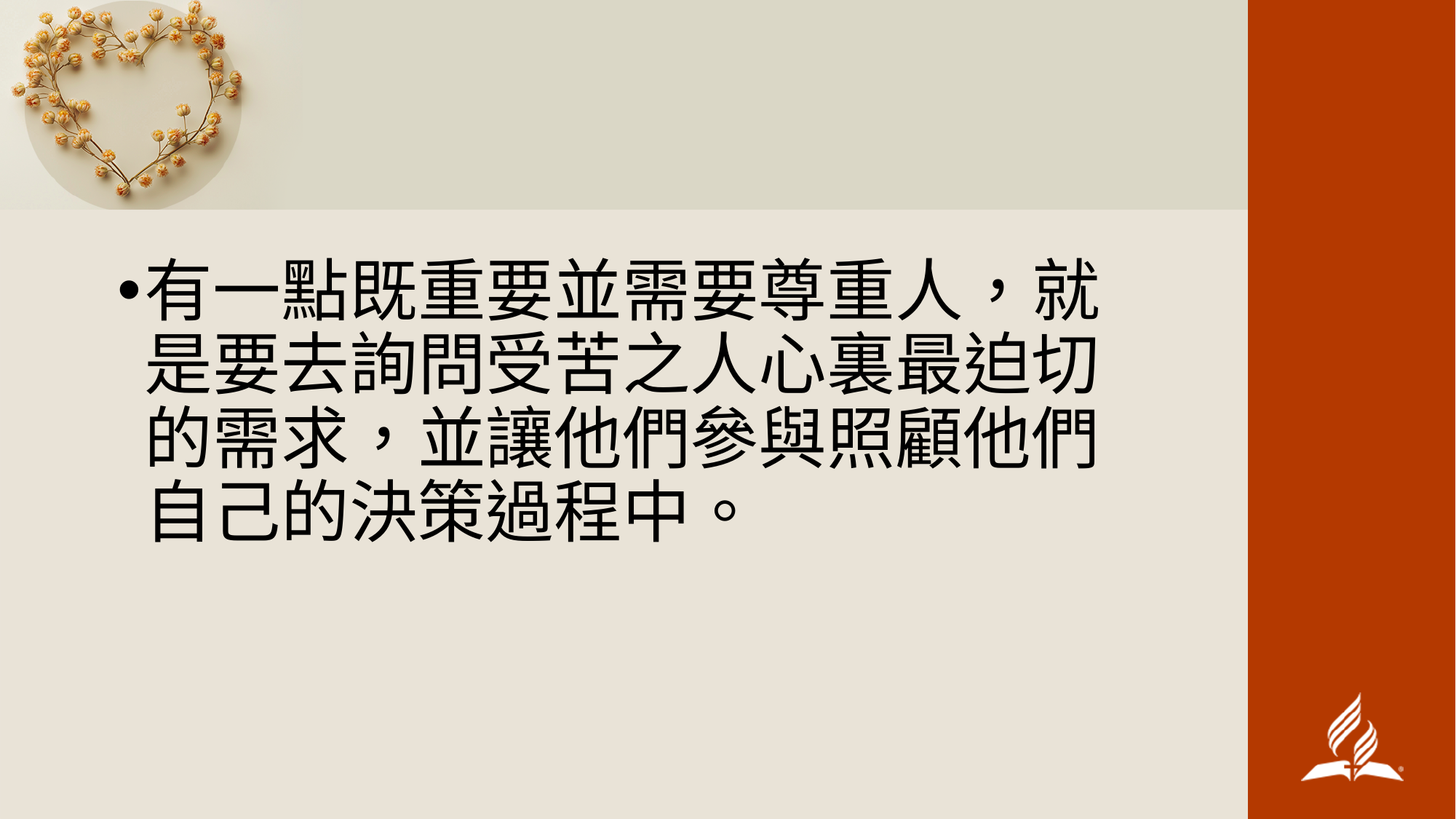

有一點既重要並需要尊重人，就是要去詢問受苦之人心裏最迫切的需求，並讓他們參與照顧他們自己的決策過程中。